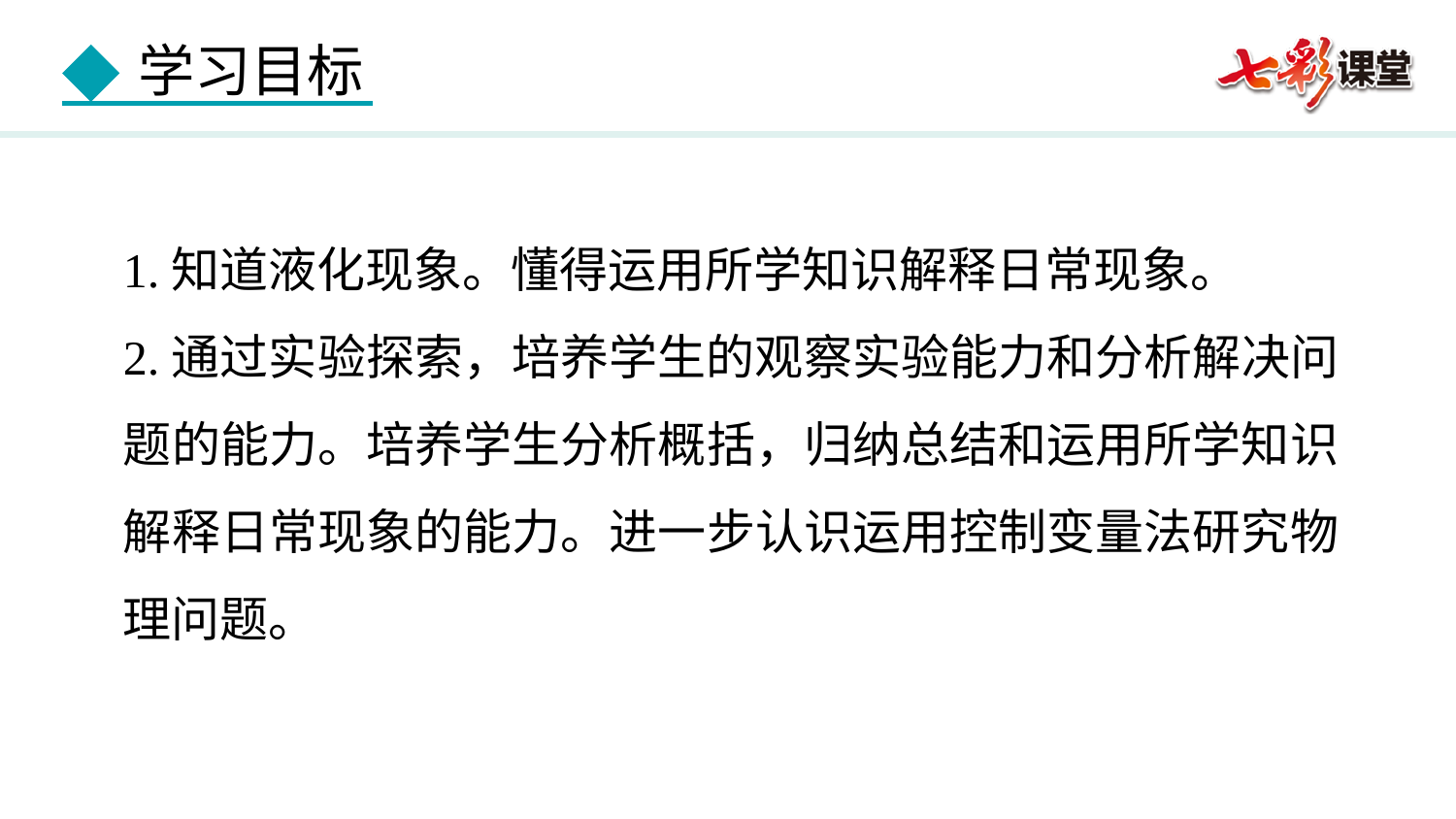

1.知道液化现象。懂得运用所学知识解释日常现象。
2.通过实验探索，培养学生的观察实验能力和分析解决问题的能力。培养学生分析概括，归纳总结和运用所学知识解释日常现象的能力。进一步认识运用控制变量法研究物理问题。